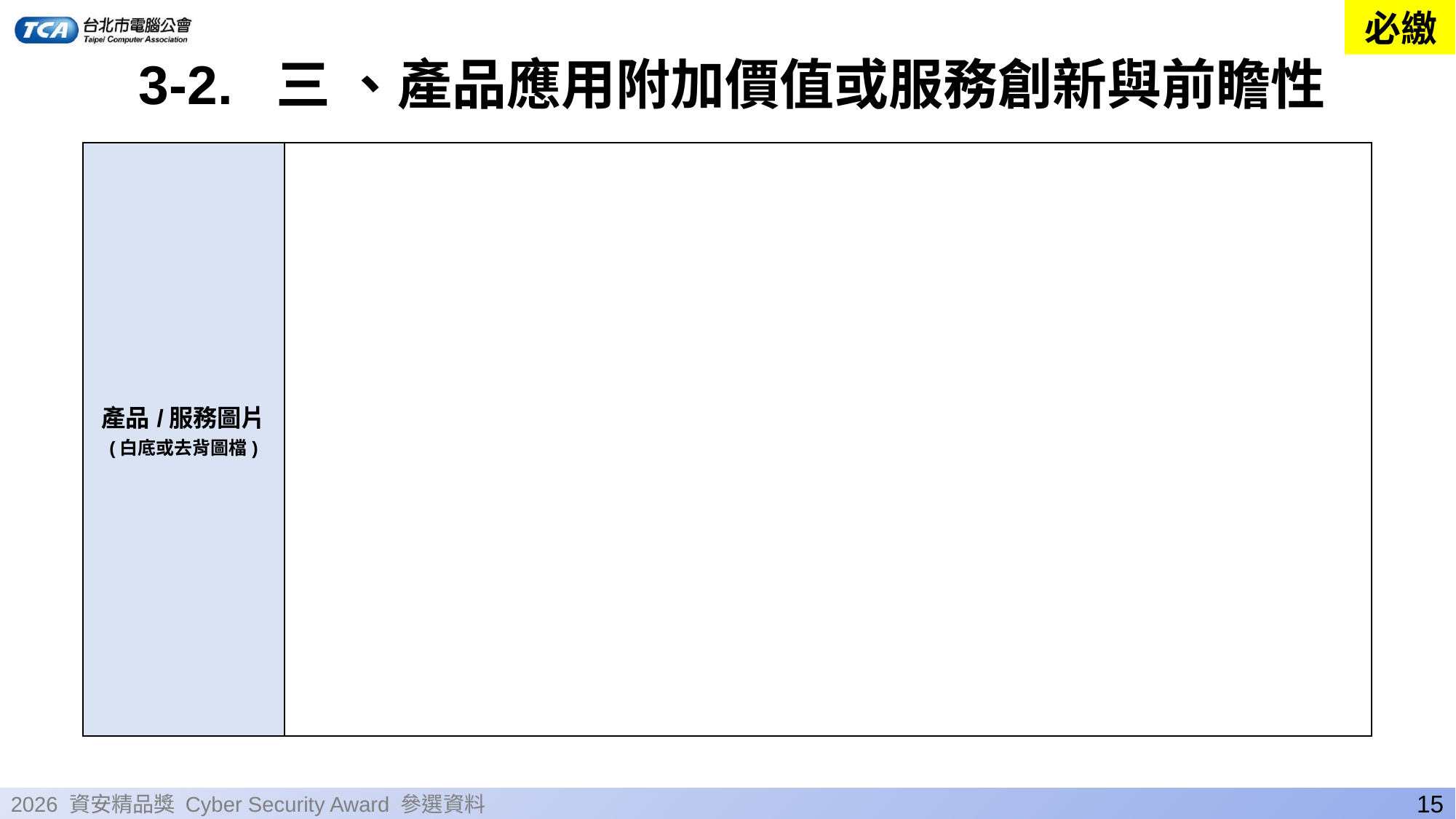

必繳
3-2.  三 、產品應用附加價值或服務創新與前瞻性
| 產品/服務圖片 (白底或去背圖檔) |  |
| --- | --- |
15